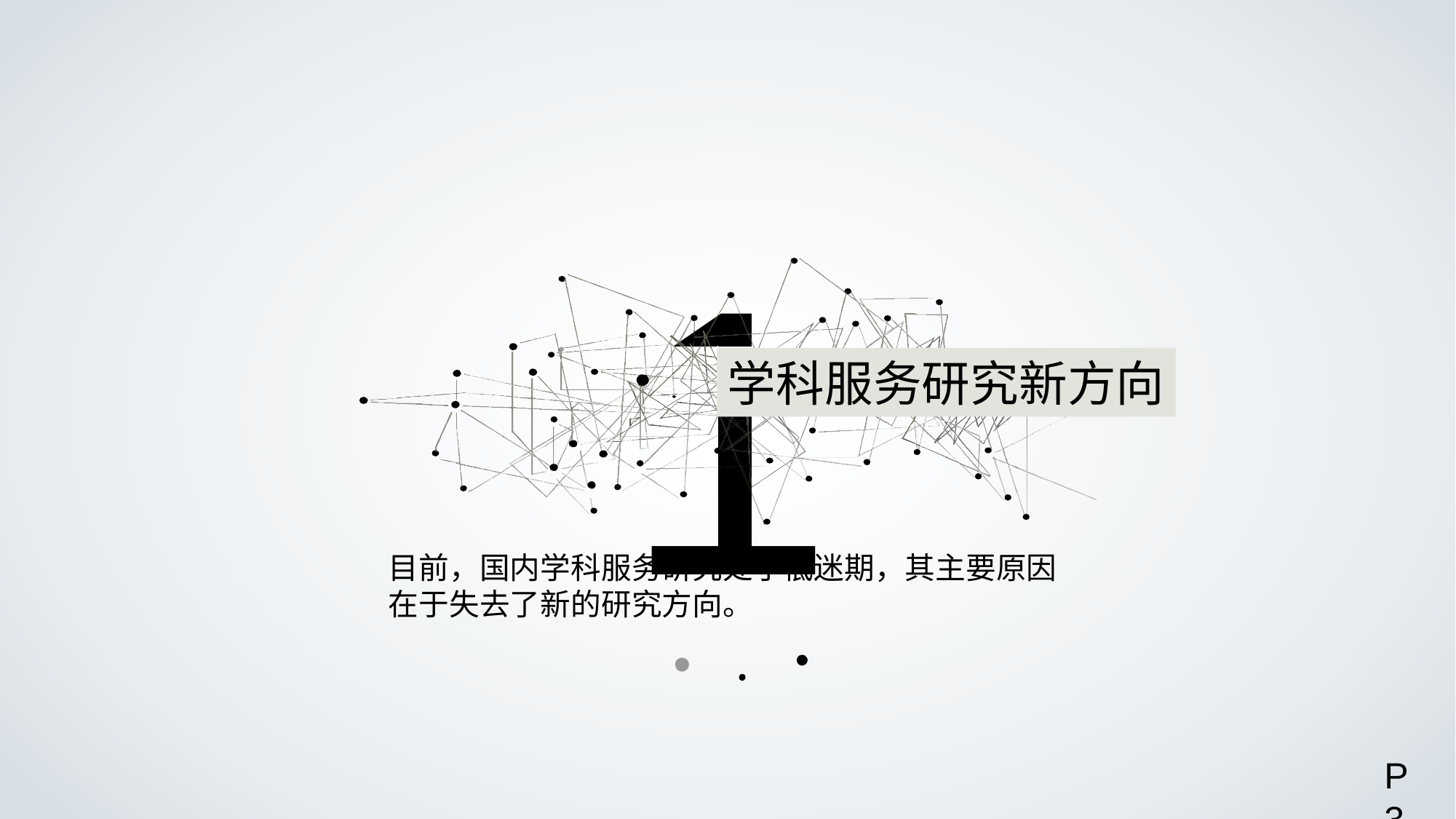

1

学科服务研究新方向
目前，国内学科服务研究处于低迷期，其主要原因在于失去了新的研究方向。

P3